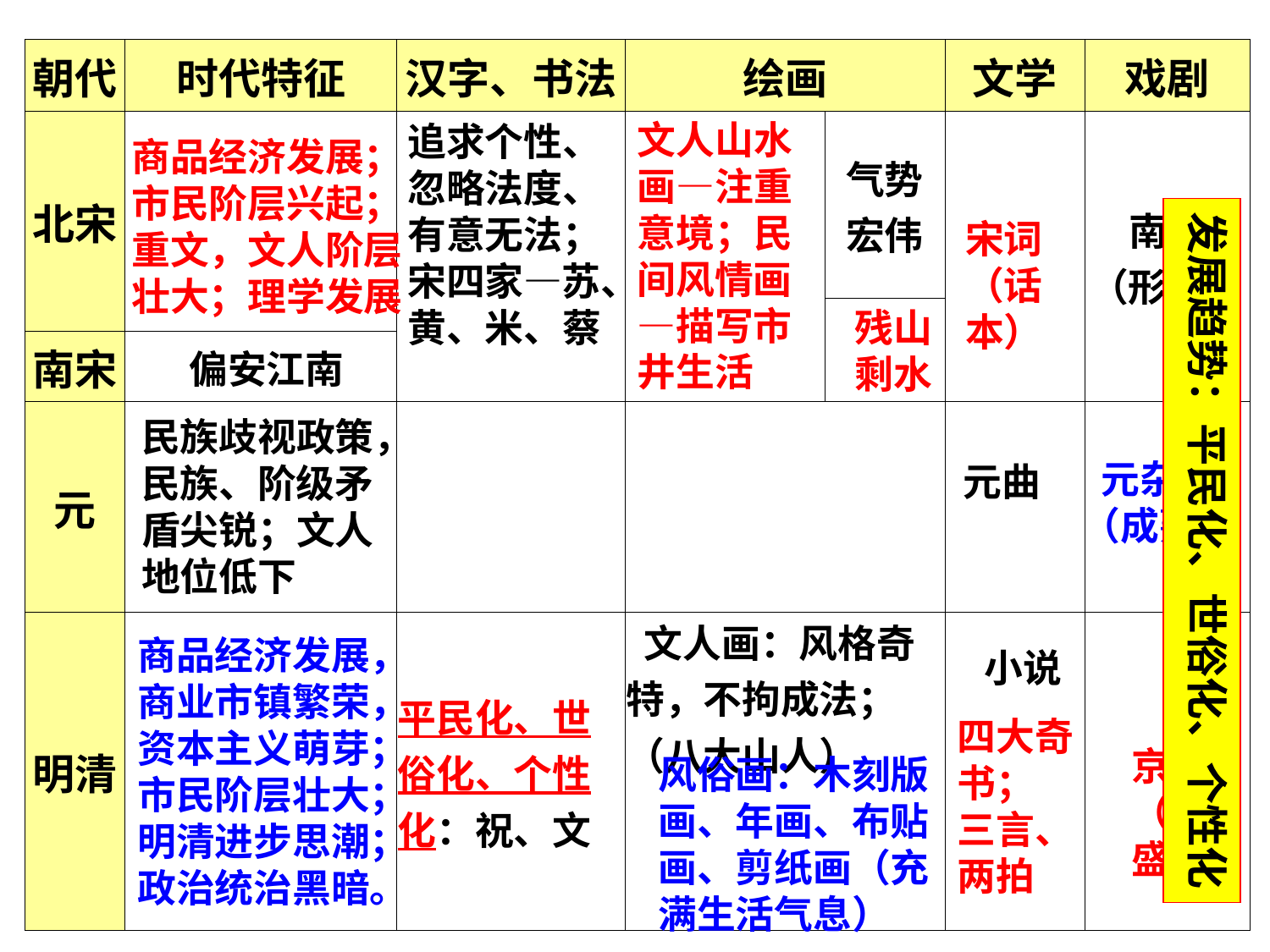

| 朝代 | 时代特征 | 汉字、书法 | 绘画 |  | 文学 | 戏剧 |
| --- | --- | --- | --- | --- | --- | --- |
| 北宋 |  |  |  | 气势 宏伟 |  | 南戏 （形成） |
|  |  |  |  |  |  |  |
| 南宋 | 偏安江南 |  |  |  |  |  |
| 元 |  |  |  |  | 元曲 |  |
| 明清 |  | 平民化、世俗化、个性化：祝、文 | 文人画：风格奇特，不拘成法；（八大山人） |  | 小说 |  |
文人山水画—注重意境；民间风情画—描写市井生活
追求个性、忽略法度、有意无法；宋四家—苏、黄、米、蔡
商品经济发展；市民阶层兴起； 重文，文人阶层壮大；理学发展
发展趋势：平民化、世俗化、个性化
宋词
（话本）
残山剩水
民族歧视政策，民族、阶级矛盾尖锐；文人地位低下
元杂剧（成熟）
商品经济发展，商业市镇繁荣，资本主义萌芽；市民阶层壮大；明清进步思潮；政治统治黑暗。
四大奇书；
三言、两拍
京剧
（鼎盛）
风俗画：木刻版画、年画、布贴画、剪纸画（充满生活气息）